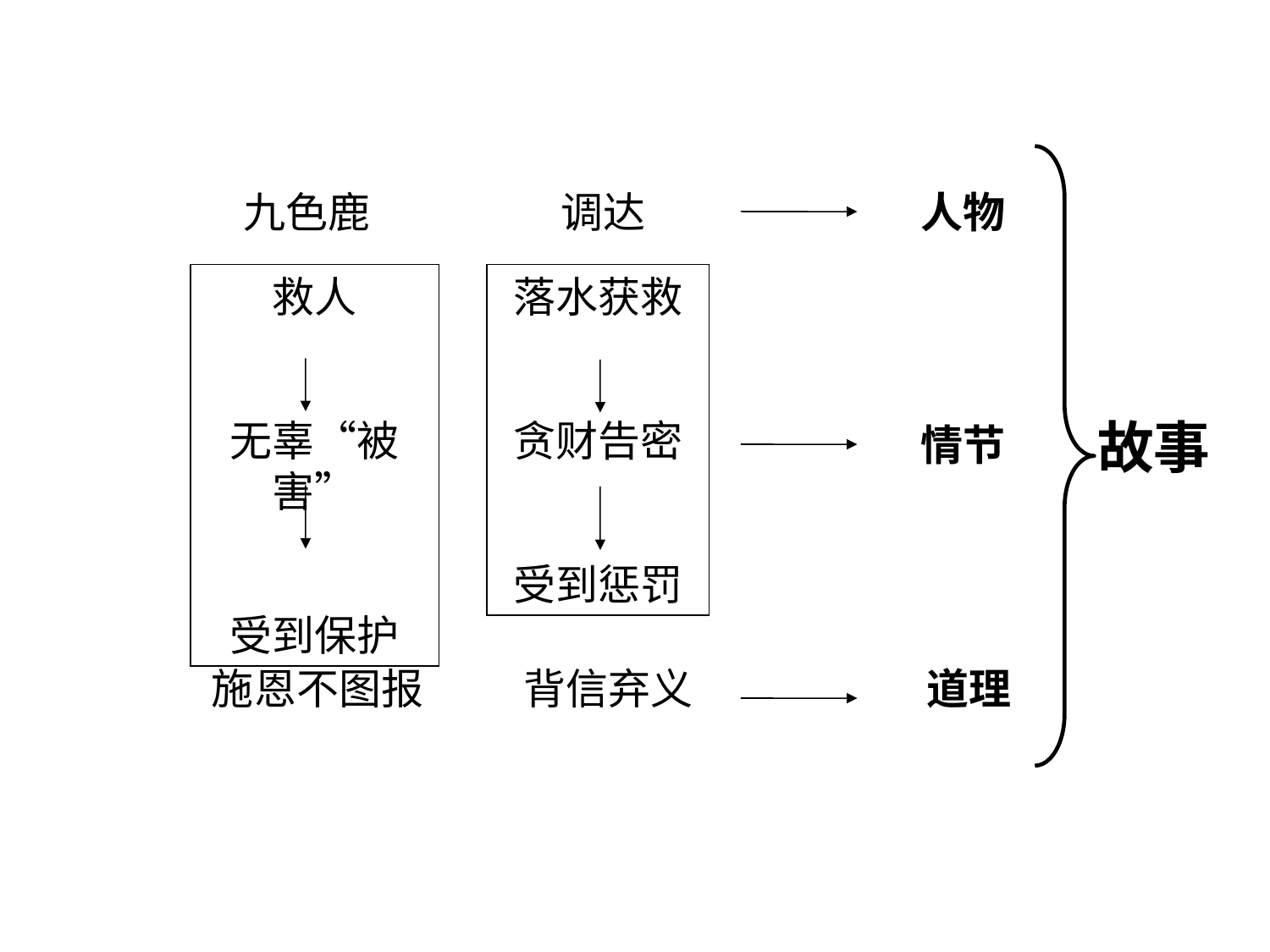

九色鹿
调达
人物

救人

无辜“被害”

受到保护
落水获救

贪财告密

受到惩罚

故事
情节

施恩不图报
背信弃义
道理